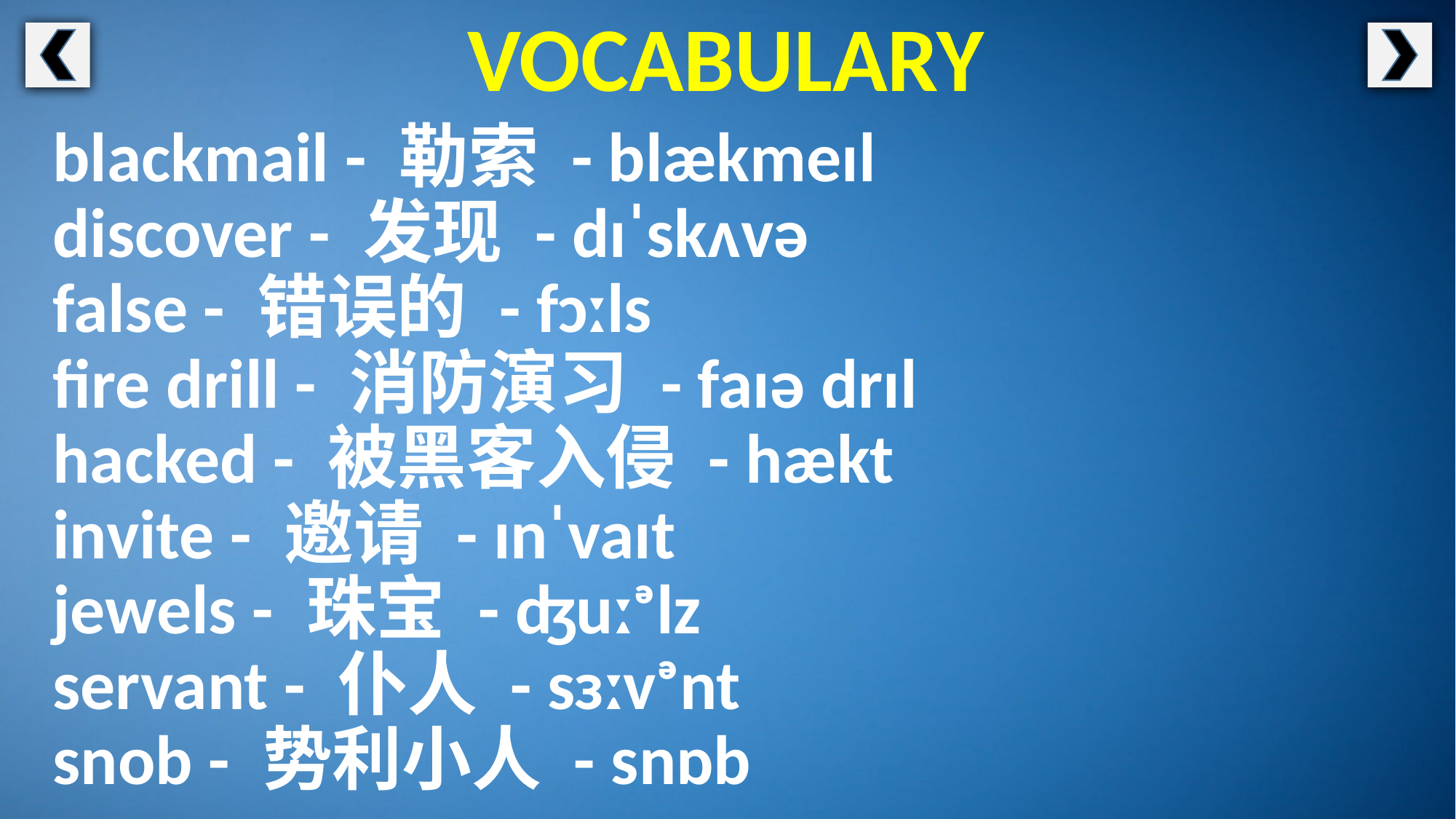

VOCABULARY
blackmail - 勒索 - blækmeɪl
discover - 发现 - dɪˈskʌvə
false - 错误的 - fɔːls
fire drill - 消防演习 - faɪə drɪl
hacked - 被黑客入侵 - hækt
invite - 邀请 - ɪnˈvaɪt
jewels - 珠宝 - ʤuːᵊlz
servant - 仆人 - sɜːvᵊnt
snob - 势利小人 - snɒb